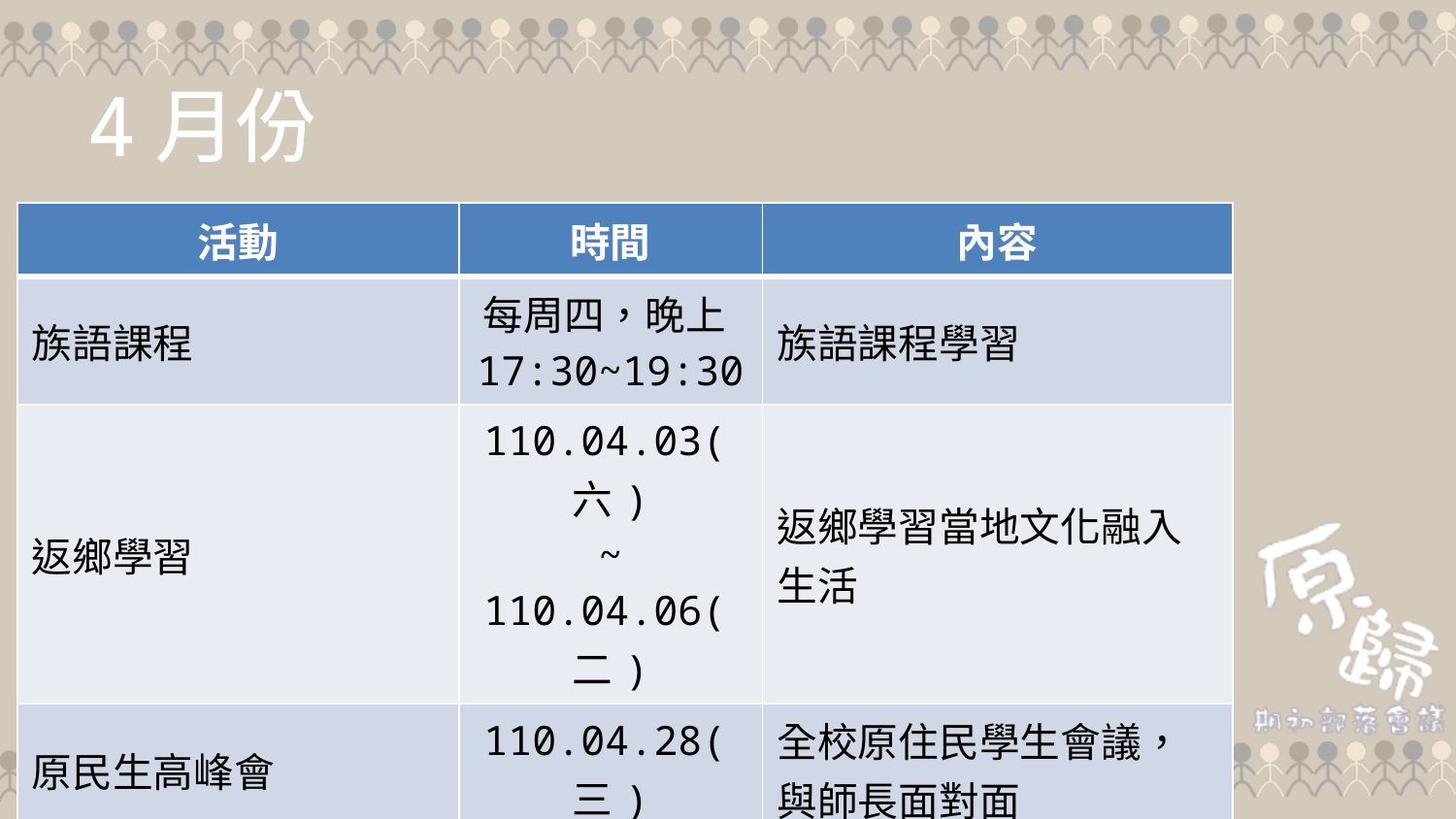

# 4月份
| 活動 | 時間 | 內容 |
| --- | --- | --- |
| 族語課程 | 每周四，晚上17:30~19:30 | 族語課程學習 |
| 返鄉學習 | 110.04.03(六) ~ 110.04.06(二) | 返鄉學習當地文化融入生活 |
| 原民生高峰會 | 110.04.28(三) | 全校原住民學生會議，與師長面對面 |
86